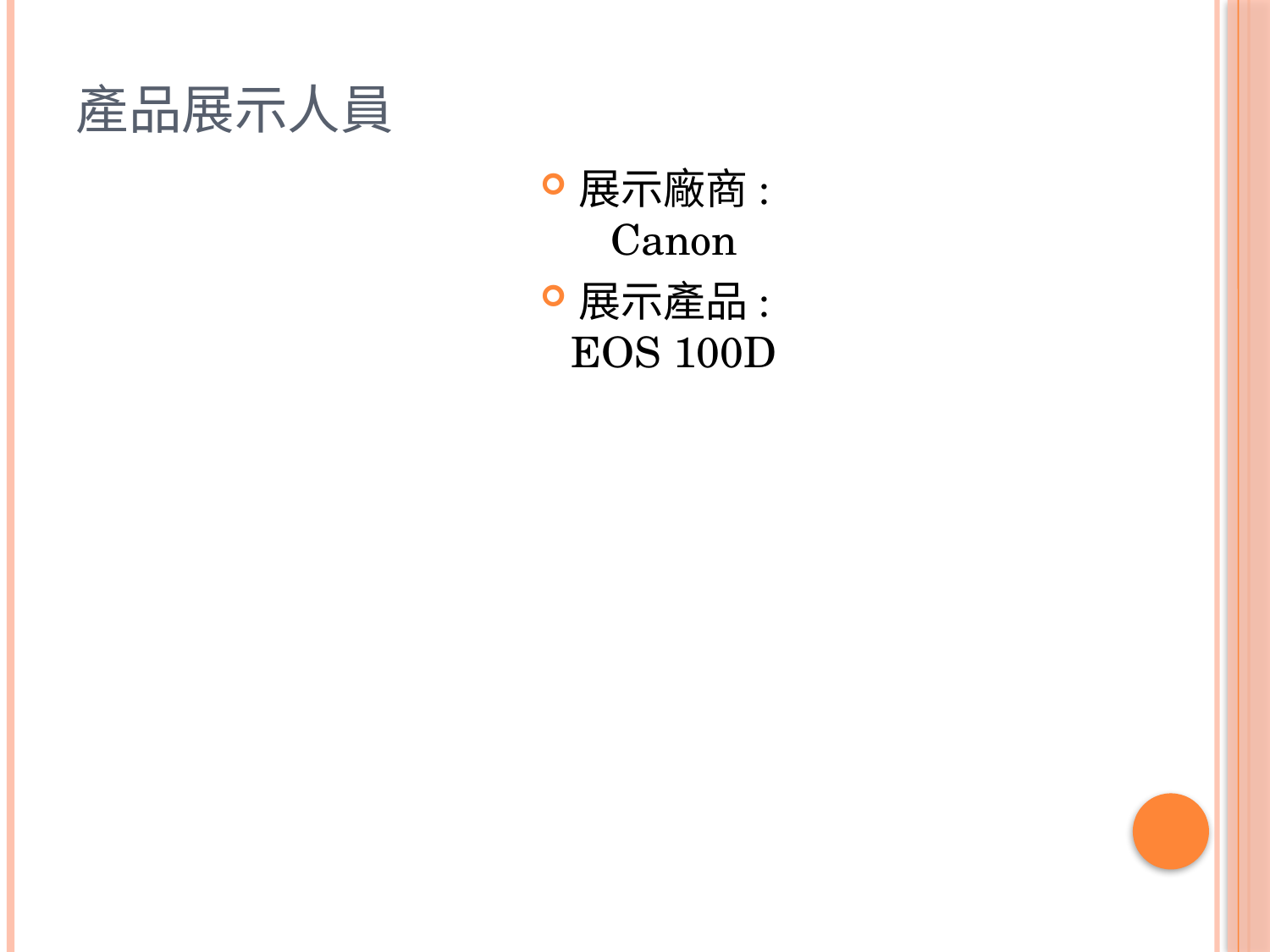

# 產品展示人員
展示廠商:
Canon
展示產品:
EOS 100D